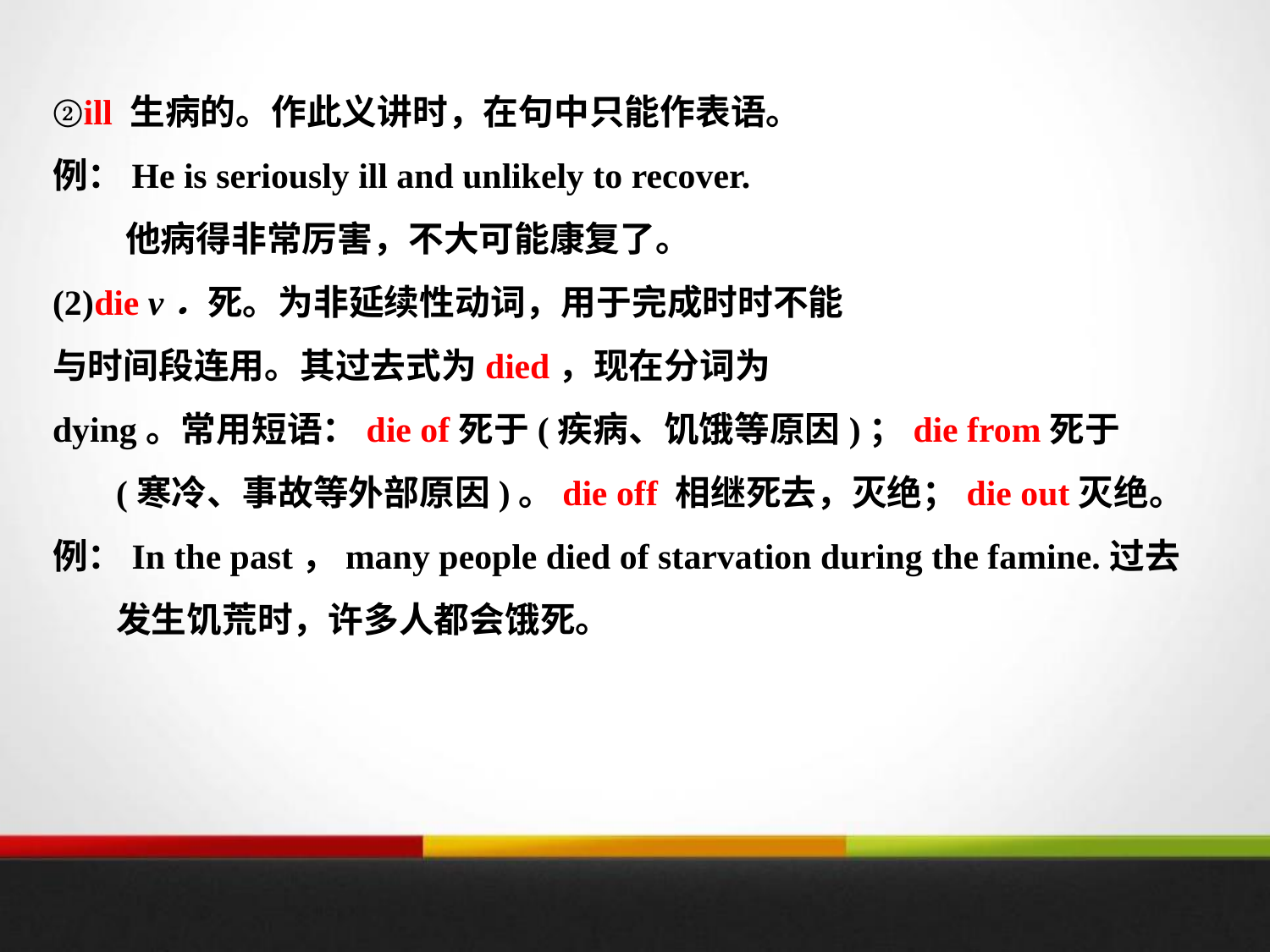

②ill 生病的。作此义讲时，在句中只能作表语。
例：He is seriously ill and unlikely to recover.
        他病得非常厉害，不大可能康复了。
(2)die v．死。为非延续性动词，用于完成时时不能
与时间段连用。其过去式为died，现在分词为
dying。常用短语：die of死于(疾病、饥饿等原因)；die from死于(寒冷、事故等外部原因)。die off 相继死去，灭绝；die out灭绝。
例：In the past，many people died of starvation during the famine.过去发生饥荒时，许多人都会饿死。